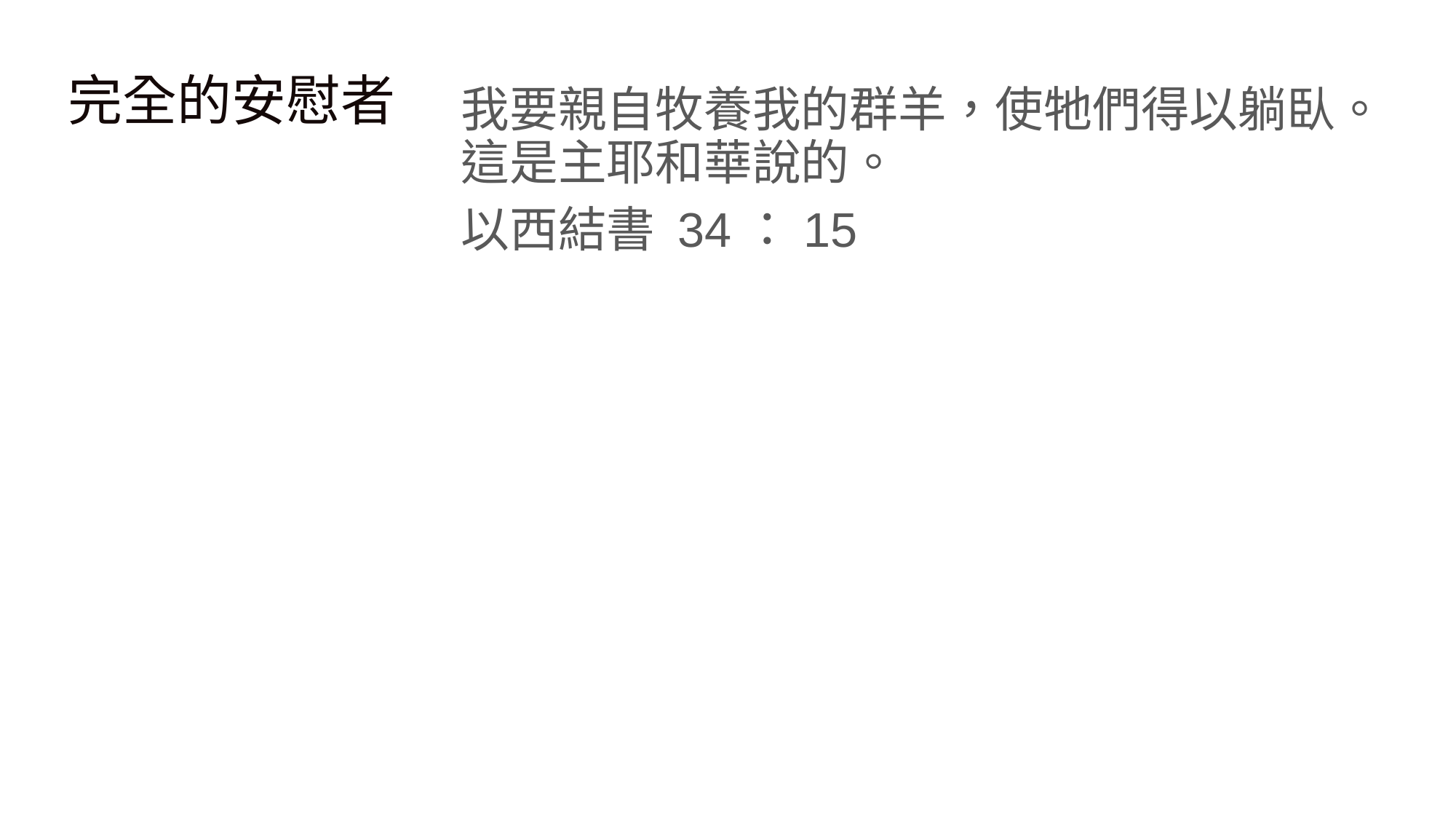

# 完全的安慰者
我要親自牧養我的群羊，使牠們得以躺臥。這是主耶和華說的。
以西結書 34：15